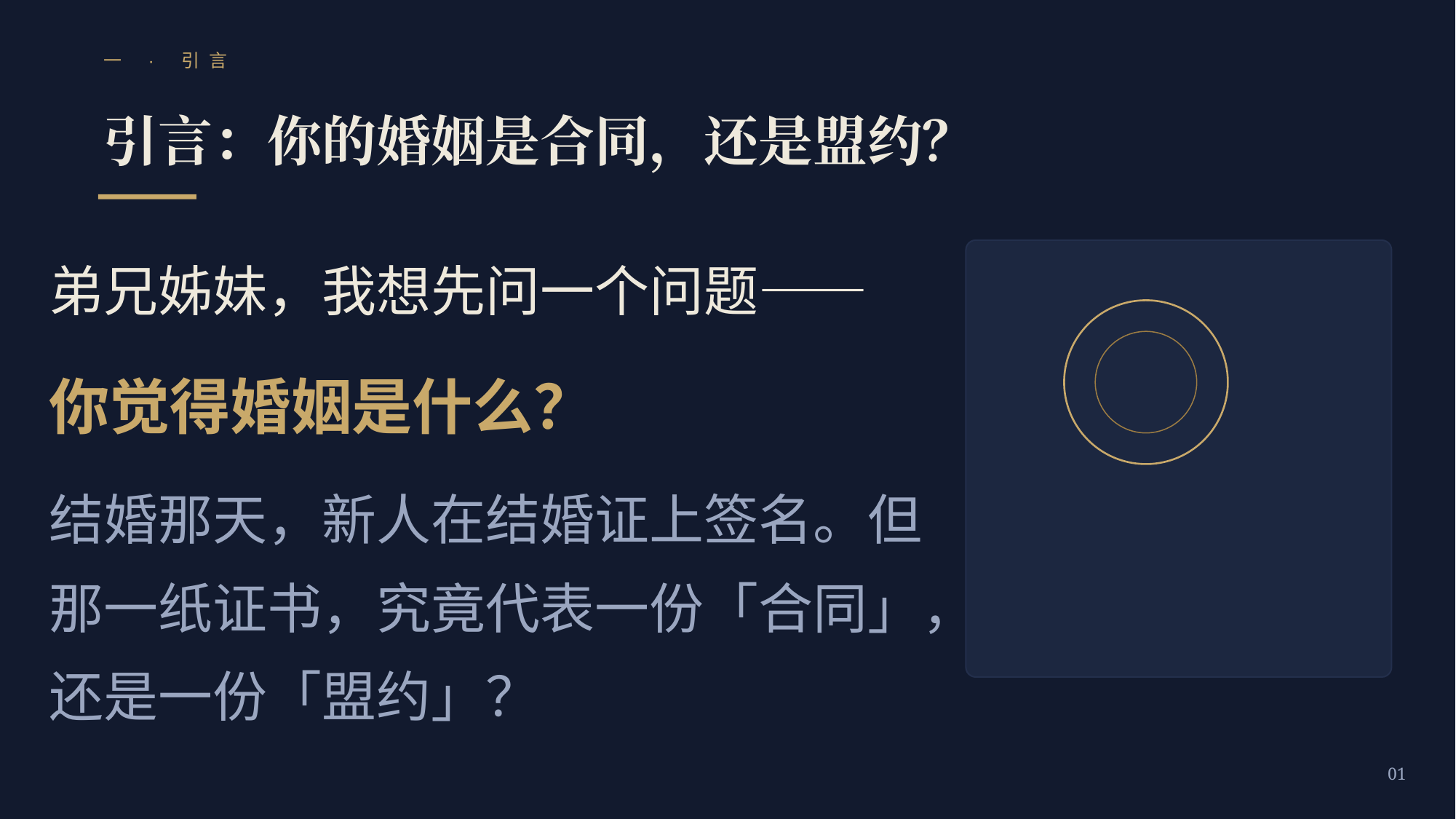

一 · 引言
引言：你的婚姻是合同，还是盟约？

弟兄姊妹，我想先问一个问题——
你觉得婚姻是什么？
结婚那天，新人在结婚证上签名。但那一纸证书，究竟代表一份「合同」，还是一份「盟约」？

01